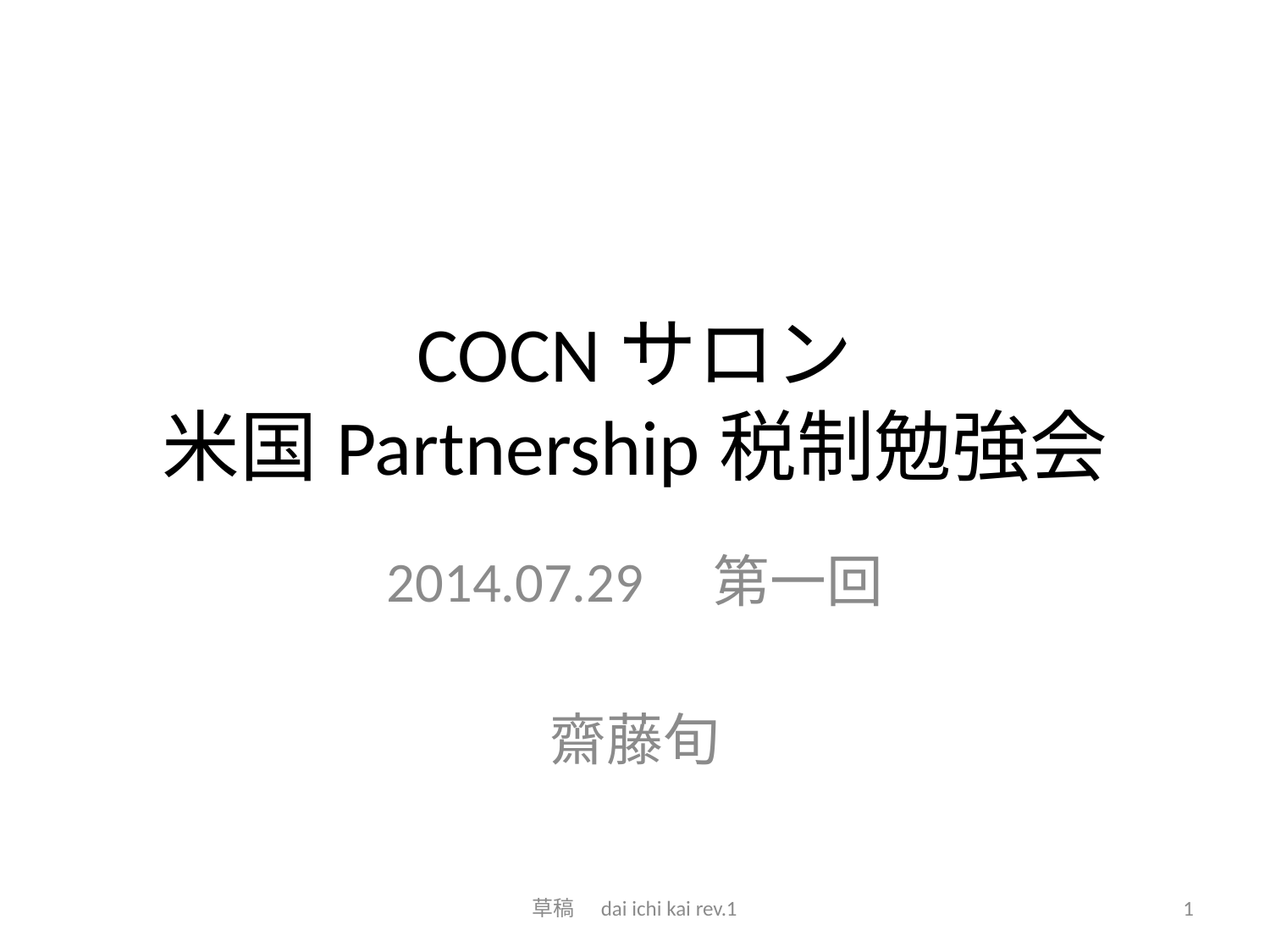

# COCNサロン 米国Partnership税制勉強会
2014.07.29　第一回

齋藤旬
草稿　dai ichi kai rev.1
1